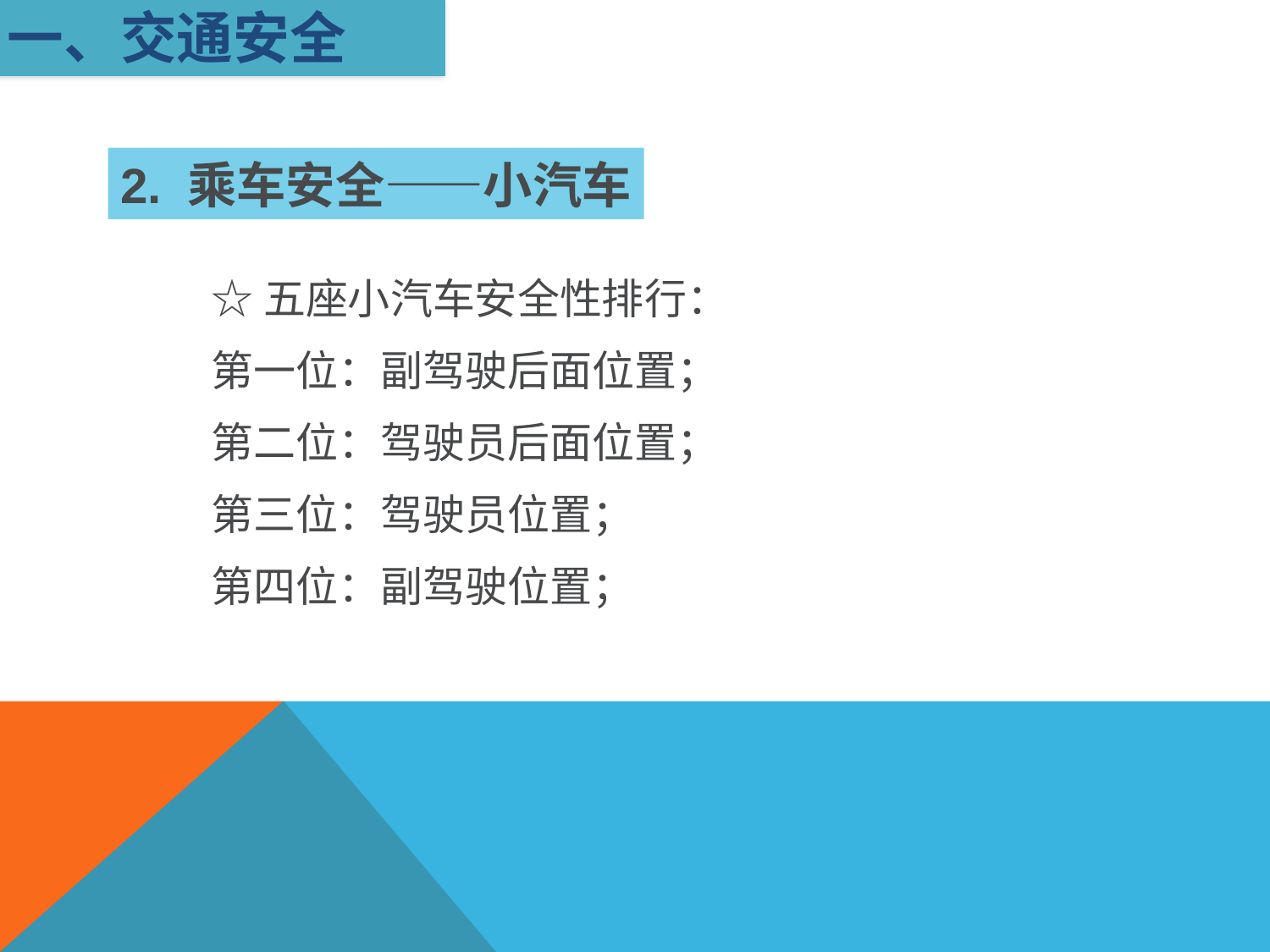

一、交通安全

2. 乘车安全——小汽车
☆五座小汽车安全性排行：
第一位：副驾驶后面位置；
第二位：驾驶员后面位置；
第三位：驾驶员位置；
第四位：副驾驶位置；